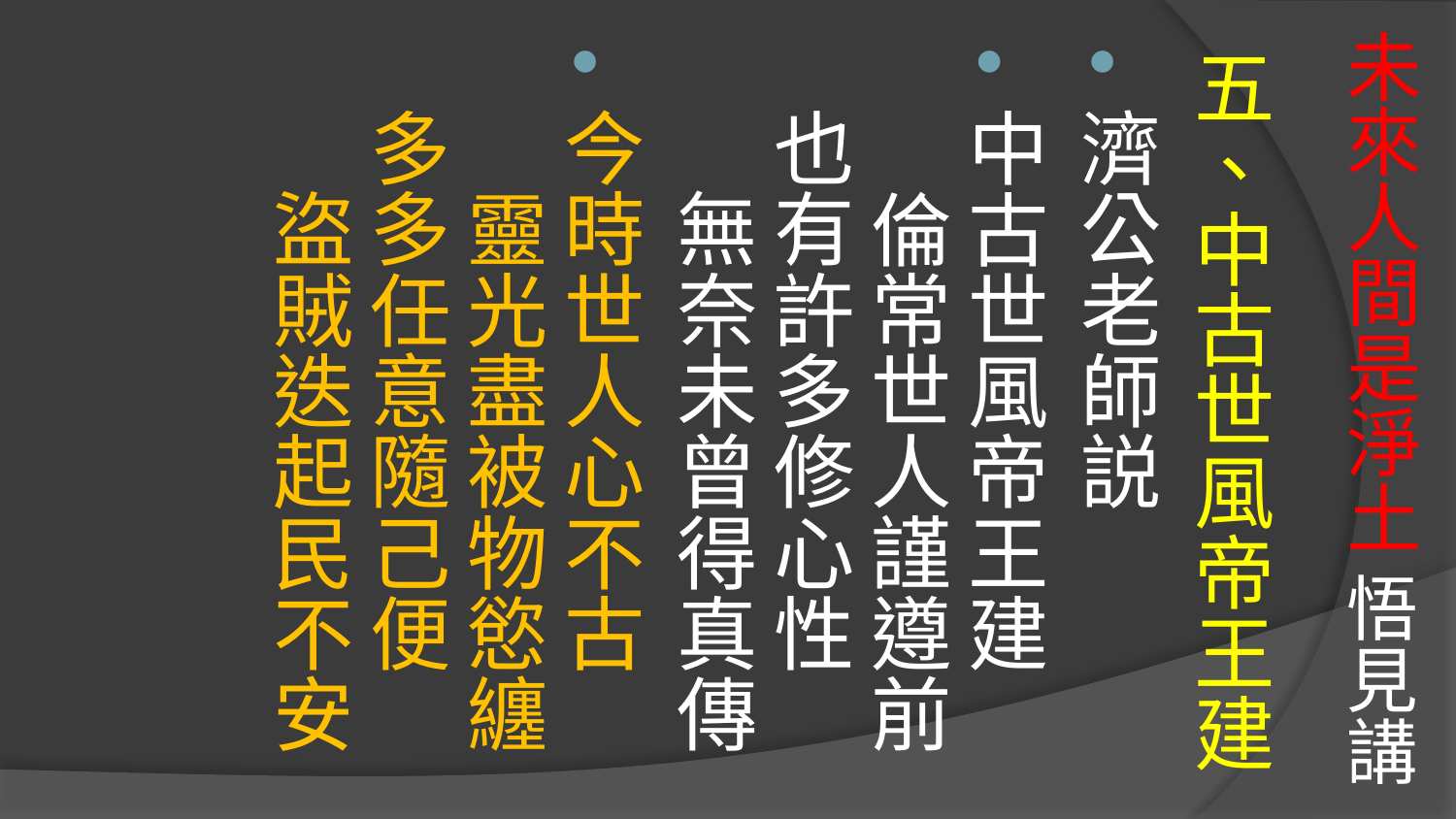

# 未來人間是淨土 悟見講
五、中古世風帝王建
濟公老師説
中古世風帝王建　　倫常世人謹遵前
也有許多修心性　　無奈未曾得真傳
今時世人心不古　　靈光盡被物慾纏
多多任意隨己便　　盜賊迭起民不安